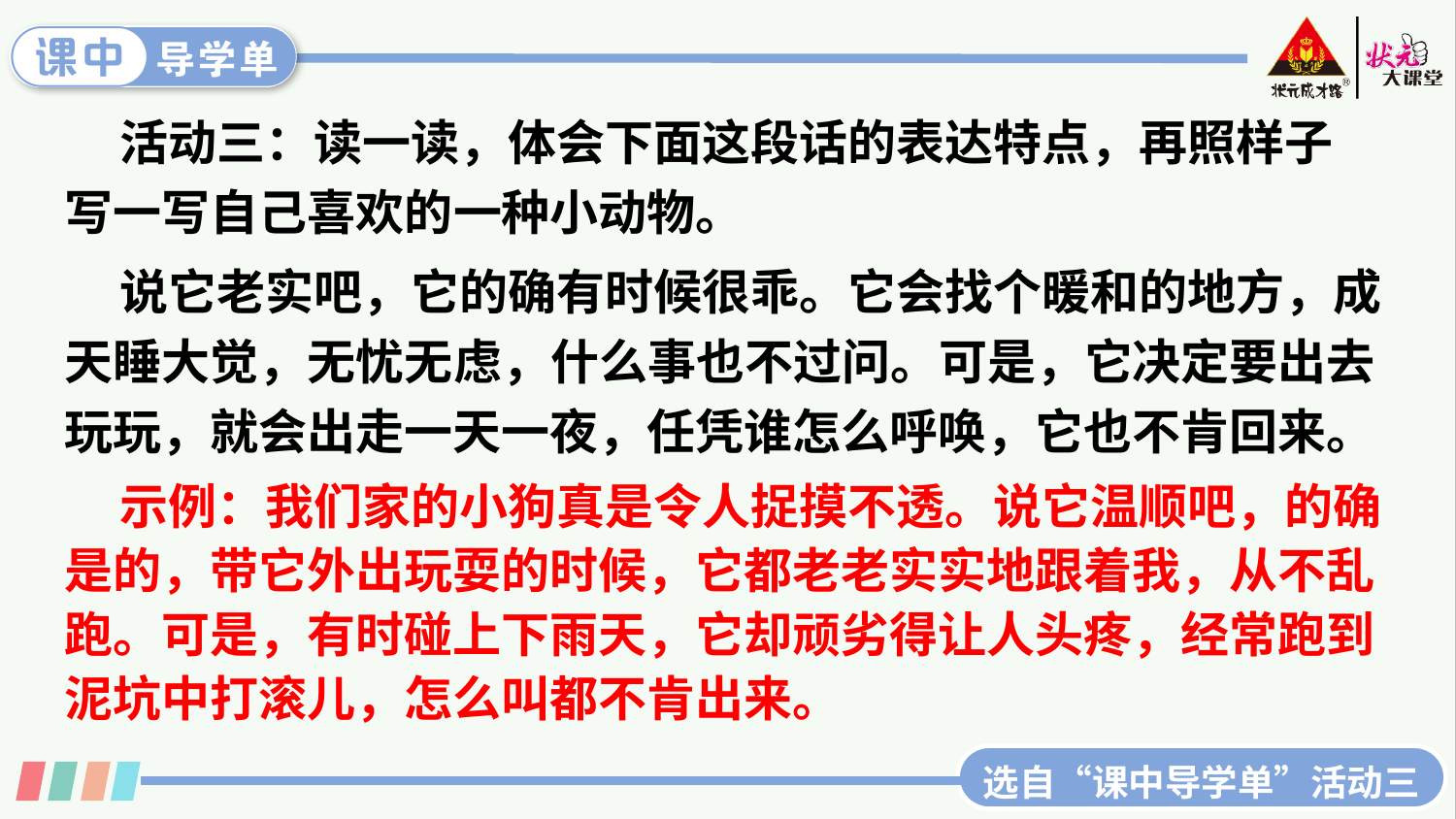

活动三：读一读，体会下面这段话的表达特点，再照样子写一写自己喜欢的一种小动物。
    说它老实吧，它的确有时候很乖。它会找个暖和的地方，成天睡大觉，无忧无虑，什么事也不过问。可是，它决定要出去玩玩，就会出走一天一夜，任凭谁怎么呼唤，它也不肯回来。
    示例：我们家的小狗真是令人捉摸不透。说它温顺吧，的确是的，带它外出玩耍的时候，它都老老实实地跟着我，从不乱跑。可是，有时碰上下雨天，它却顽劣得让人头疼，经常跑到泥坑中打滚儿，怎么叫都不肯出来。
选自“课中导学单”活动三